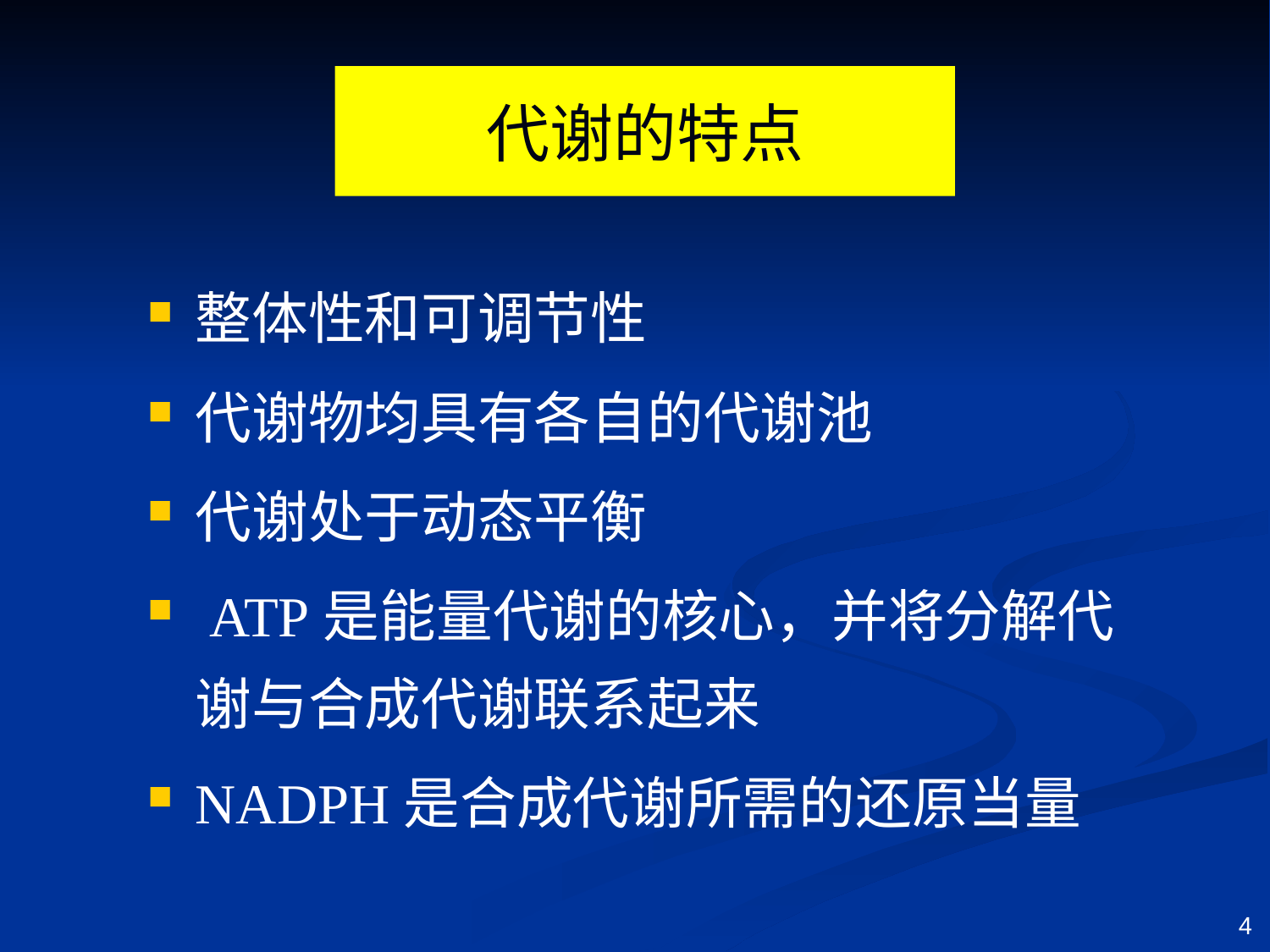

# 代谢的特点
整体性和可调节性
代谢物均具有各自的代谢池
代谢处于动态平衡
 ATP是能量代谢的核心，并将分解代谢与合成代谢联系起来
NADPH是合成代谢所需的还原当量
4